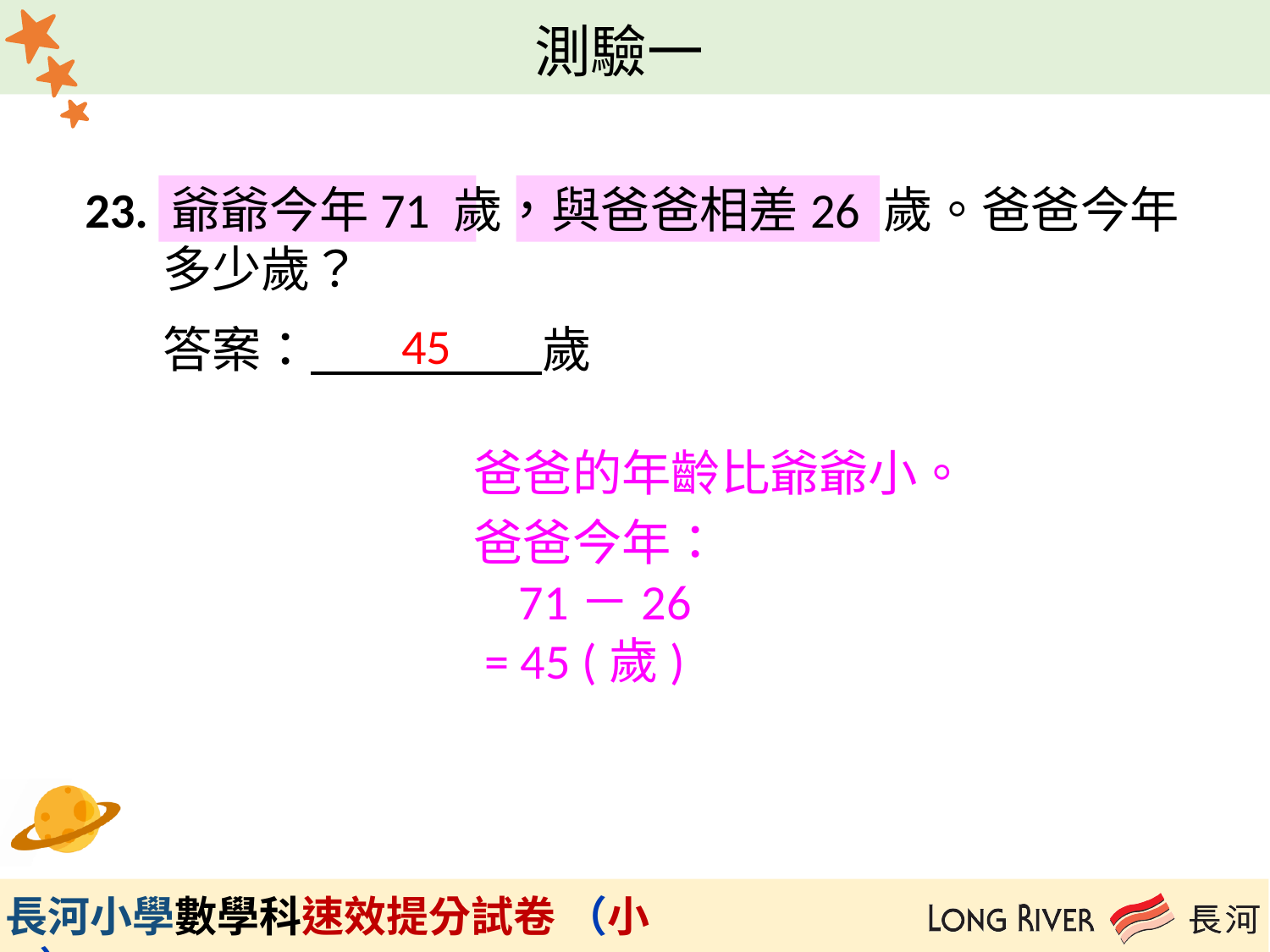

23. 爺爺今年71 歲，與爸爸相差26 歲。爸爸今年
      多少歲？
      答案：                     歲

45
爸爸的年齡比爺爺小。
爸爸今年：
    71－26
 = 45 (歲)